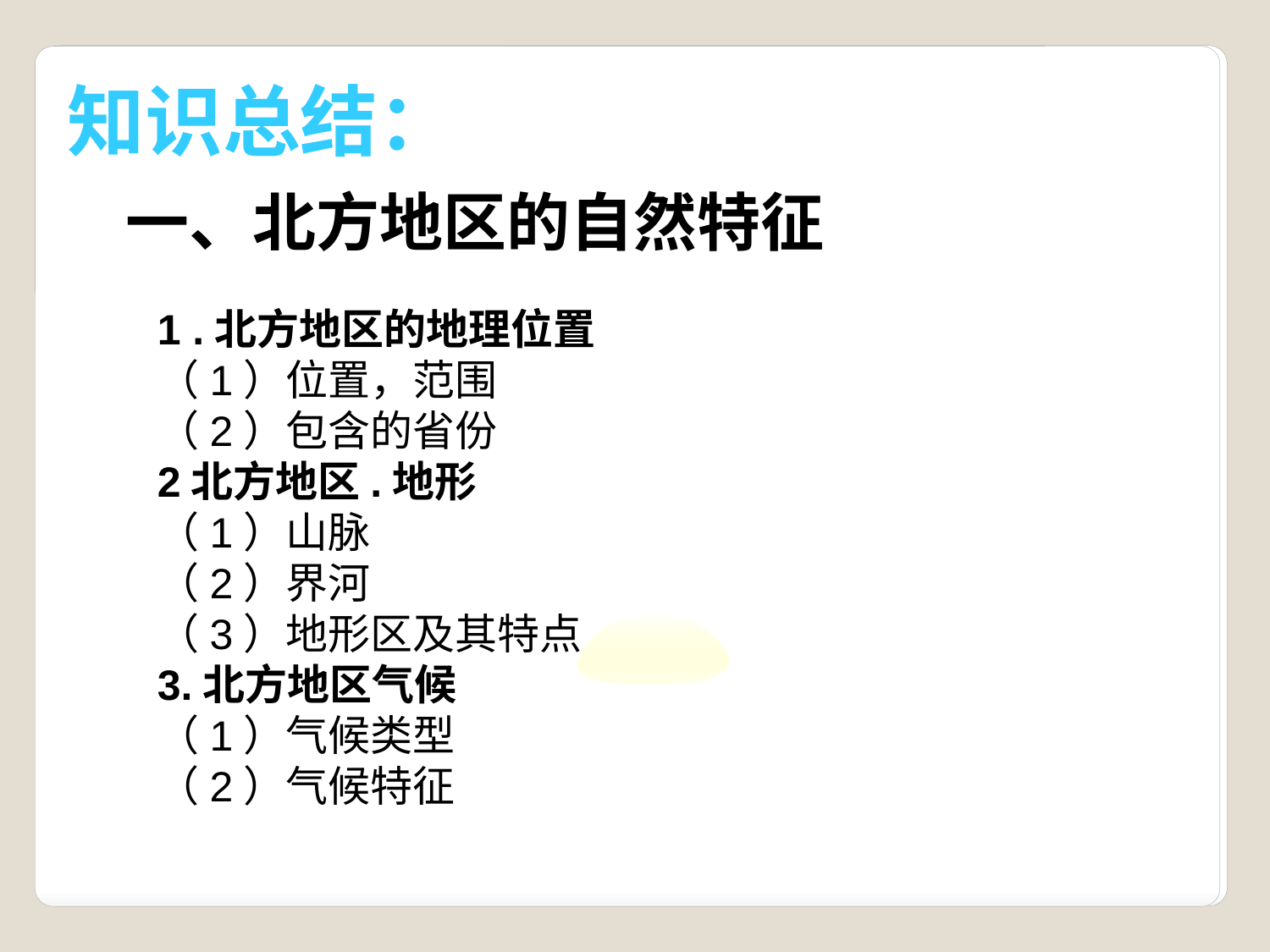

知识总结：
一、北方地区的自然特征
1 .北方地区的地理位置
（1）位置，范围
（2）包含的省份
2北方地区.地形
（1）山脉
（2）界河
（3）地形区及其特点
3.北方地区气候
（1）气候类型
（2）气候特征